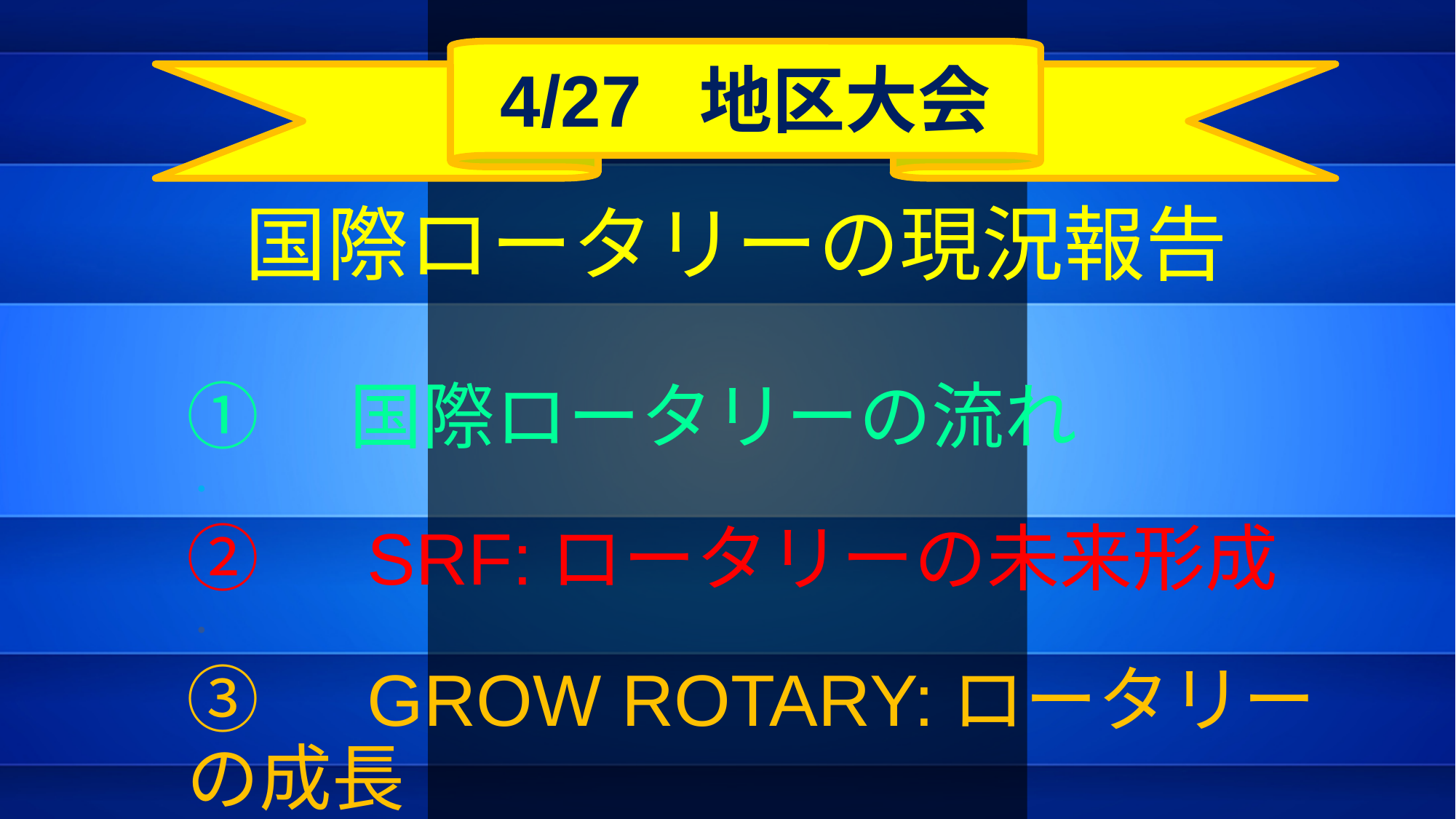

4/27  地区大会
#
国際ロータリーの現況報告
①　国際ロータリーの流れ
・
②　SRF:ロータリーの未来形成
・
③　GROW ROTARY:ロータリーの成長